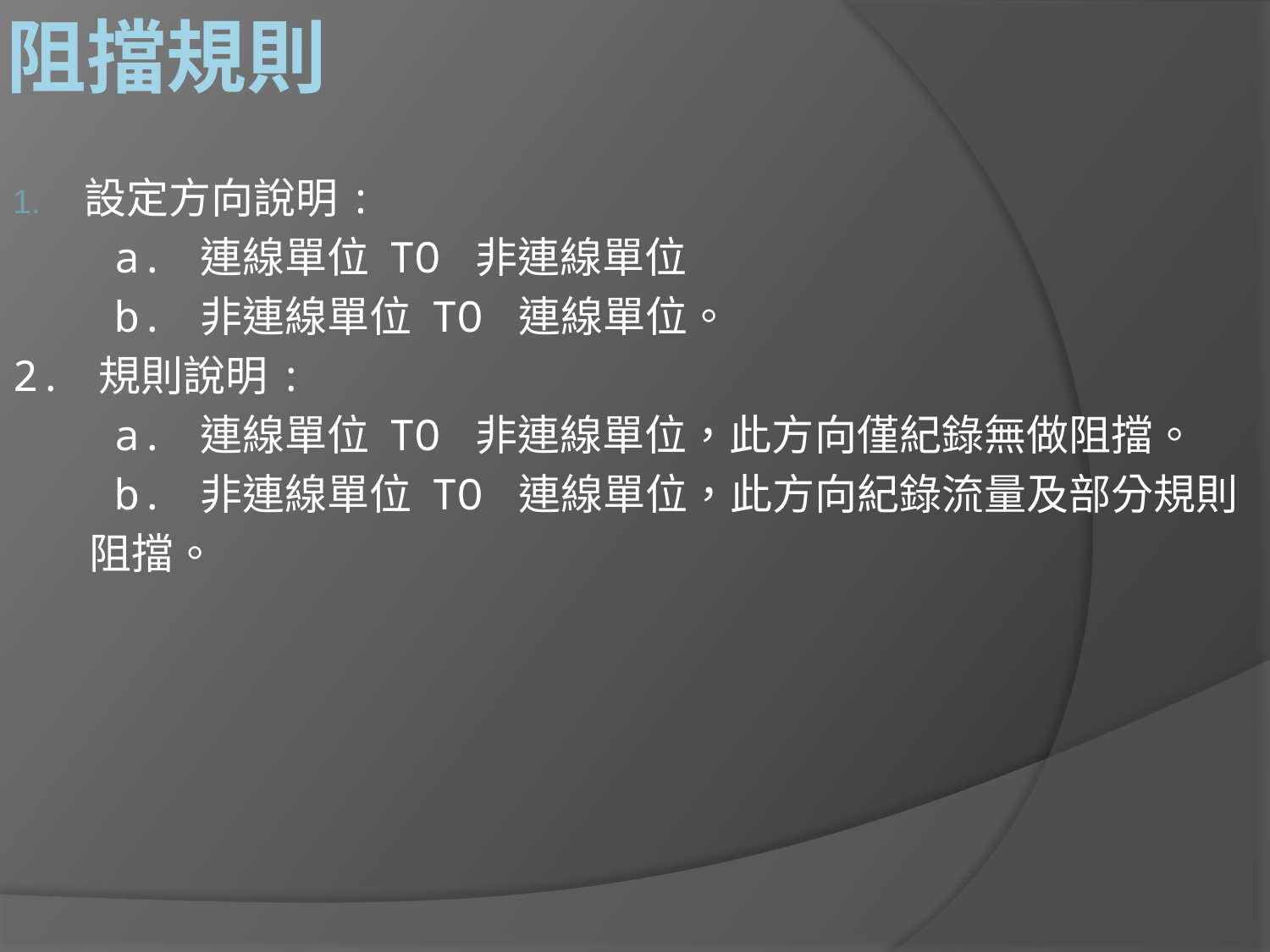

# 阻擋規則
設定方向說明:
    a. 連線單位 TO 非連線單位
    b. 非連線單位 TO 連線單位。
2. 規則說明:
    a. 連線單位 TO 非連線單位，此方向僅紀錄無做阻擋。
    b. 非連線單位 TO 連線單位，此方向紀錄流量及部分規則
       阻擋。